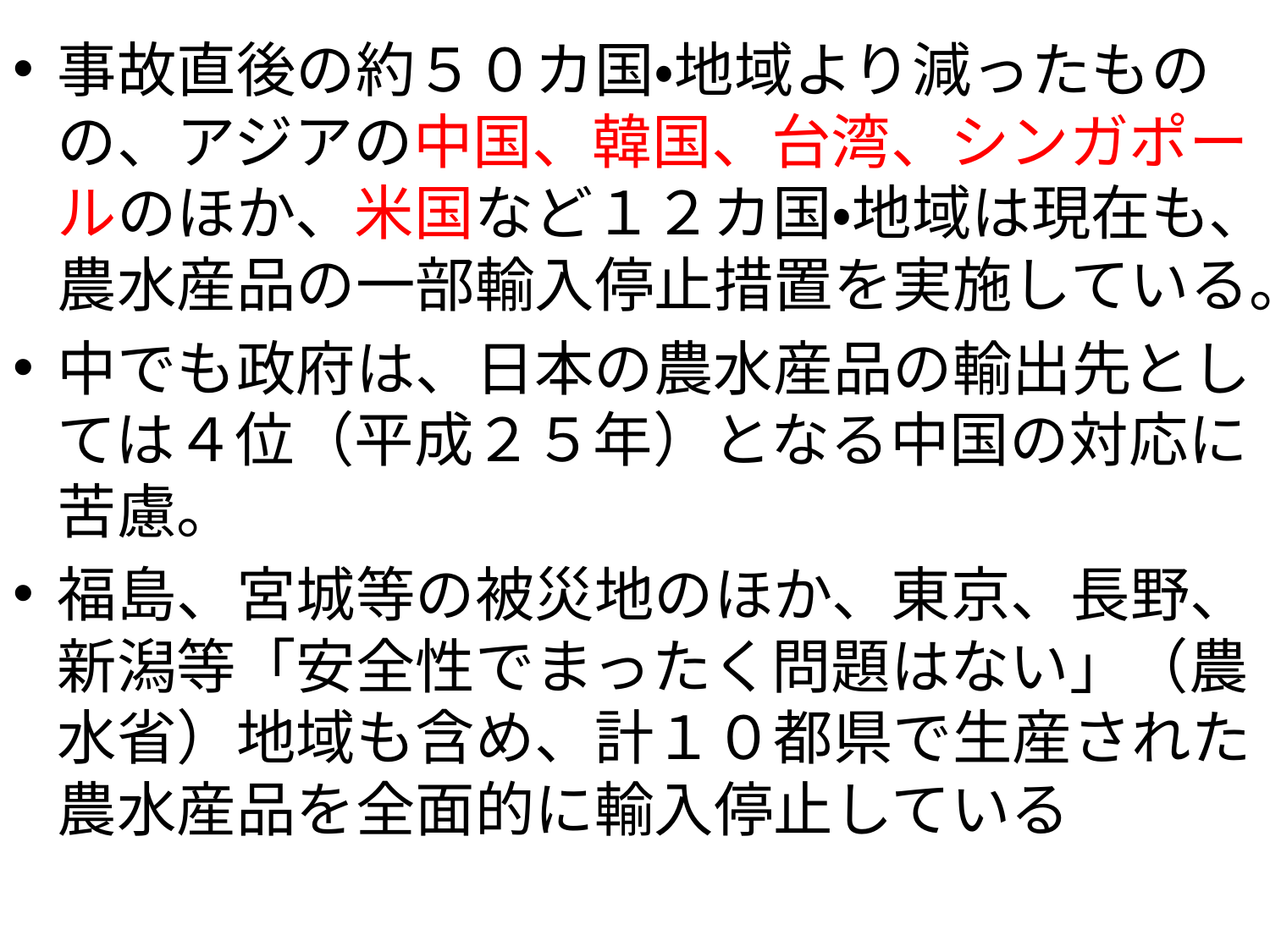

事故直後の約５０カ国・地域より減ったものの、アジアの中国、韓国、台湾、シンガポールのほか、米国など１２カ国・地域は現在も、農水産品の一部輸入停止措置を実施している。
中でも政府は、日本の農水産品の輸出先としては４位（平成２５年）となる中国の対応に苦慮。
福島、宮城等の被災地のほか、東京、長野、新潟等「安全性でまったく問題はない」（農水省）地域も含め、計１０都県で生産された農水産品を全面的に輸入停止している